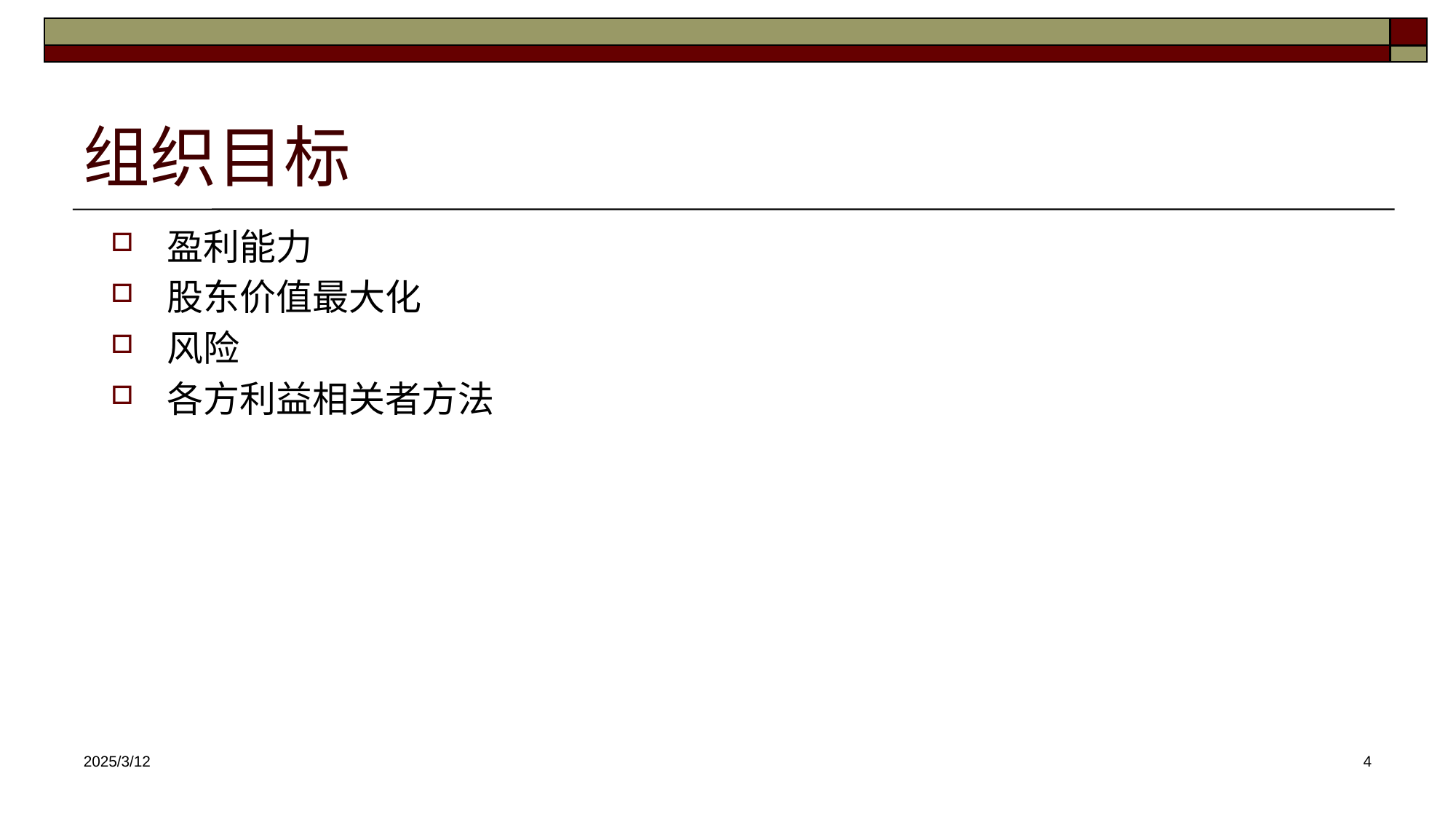

# 组织目标
盈利能力
股东价值最大化
风险
各方利益相关者方法

2025/3/12
4